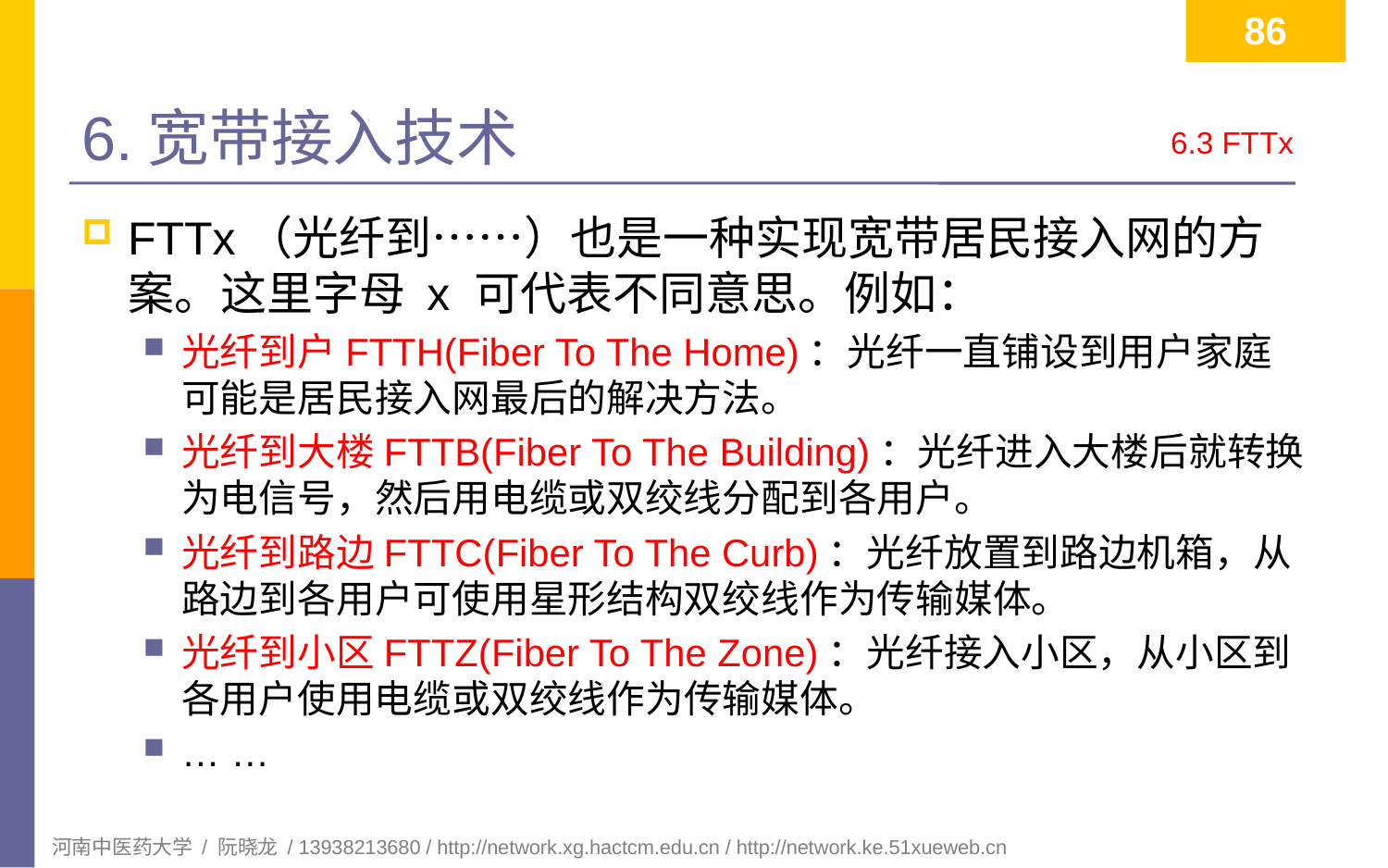

86
# 6.宽带接入技术
6.3 FTTx
FTTx（光纤到……）也是一种实现宽带居民接入网的方案。这里字母 x 可代表不同意思。例如：
光纤到户FTTH(Fiber To The Home)：光纤一直铺设到用户家庭可能是居民接入网最后的解决方法。
光纤到大楼FTTB(Fiber To The Building)：光纤进入大楼后就转换为电信号，然后用电缆或双绞线分配到各用户。
光纤到路边FTTC(Fiber To The Curb)：光纤放置到路边机箱，从路边到各用户可使用星形结构双绞线作为传输媒体。
光纤到小区FTTZ(Fiber To The Zone)：光纤接入小区，从小区到各用户使用电缆或双绞线作为传输媒体。
… …